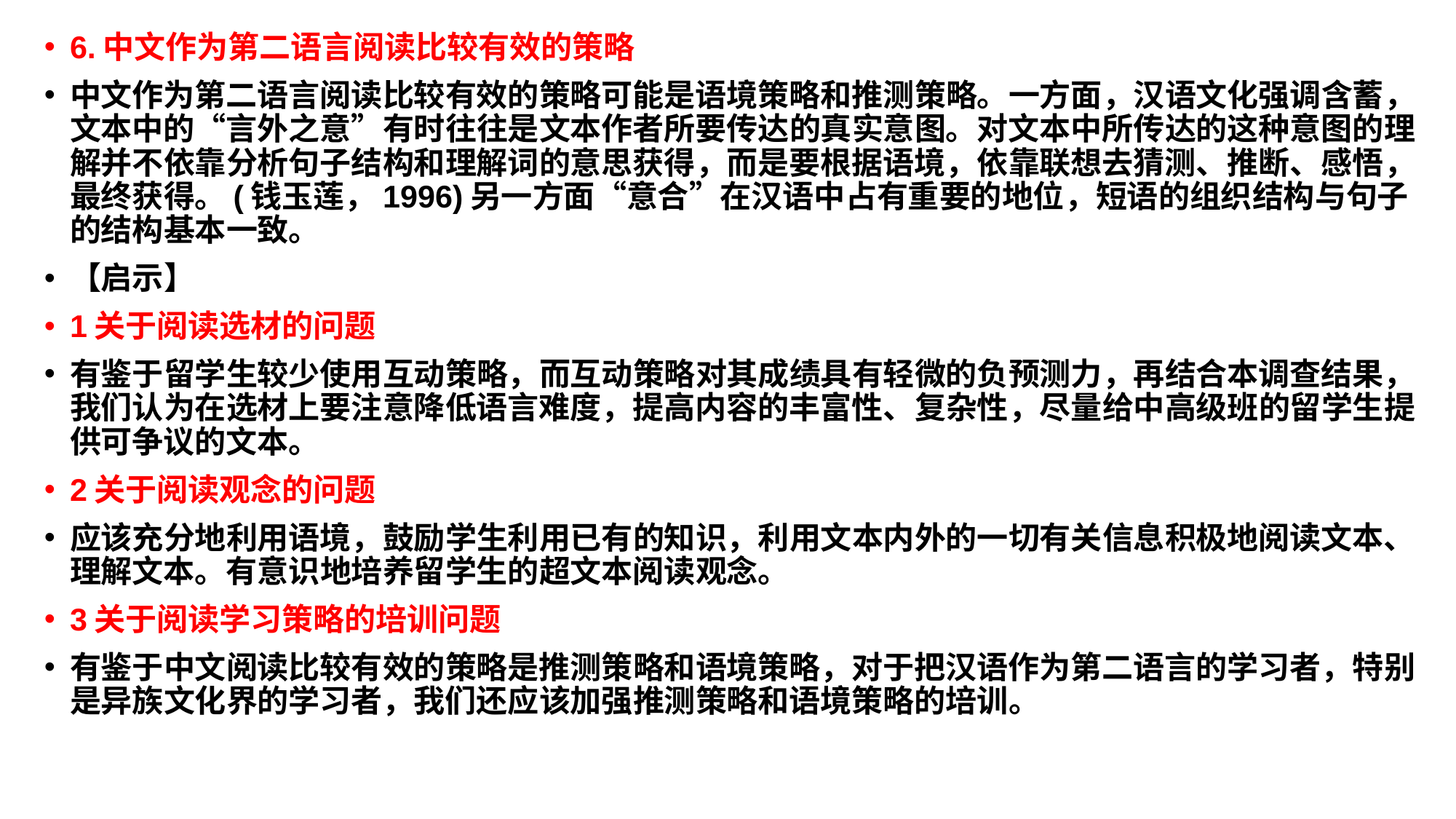

6.中文作为第二语言阅读比较有效的策略
中文作为第二语言阅读比较有效的策略可能是语境策略和推测策略。一方面，汉语文化强调含蓄，文本中的“言外之意”有时往往是文本作者所要传达的真实意图。对文本中所传达的这种意图的理解并不依靠分析句子结构和理解词的意思获得，而是要根据语境，依靠联想去猜测、推断、感悟，最终获得。(钱玉莲，1996)另一方面“意合”在汉语中占有重要的地位，短语的组织结构与句子的结构基本一致。
【启示】
1关于阅读选材的问题
有鉴于留学生较少使用互动策略，而互动策略对其成绩具有轻微的负预测力，再结合本调查结果，我们认为在选材上要注意降低语言难度，提高内容的丰富性、复杂性，尽量给中高级班的留学生提供可争议的文本。
2关于阅读观念的问题
应该充分地利用语境，鼓励学生利用已有的知识，利用文本内外的一切有关信息积极地阅读文本、理解文本。有意识地培养留学生的超文本阅读观念。
3关于阅读学习策略的培训问题
有鉴于中文阅读比较有效的策略是推测策略和语境策略，对于把汉语作为第二语言的学习者，特别是异族文化界的学习者，我们还应该加强推测策略和语境策略的培训。